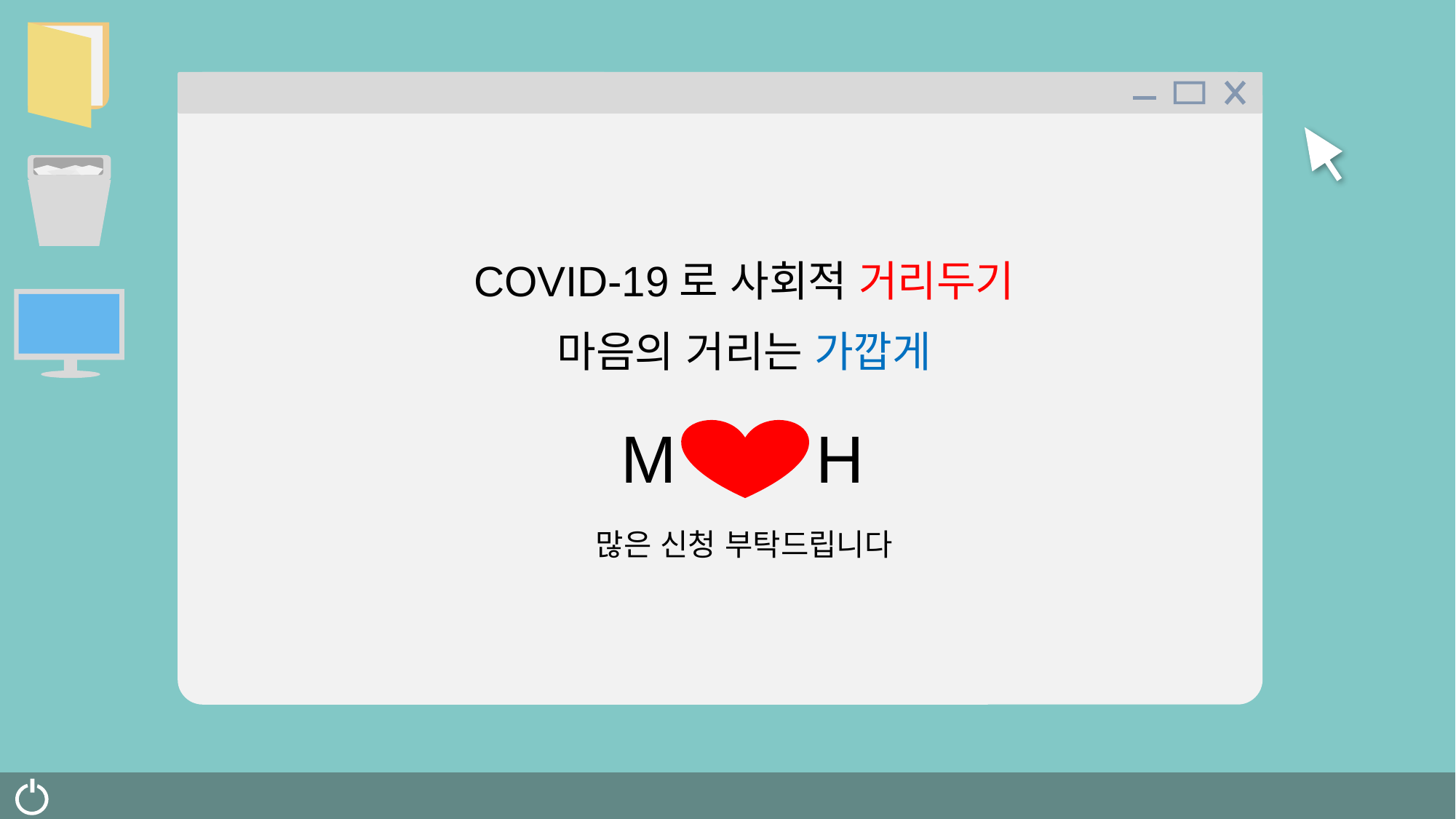

COVID-19로 사회적 거리두기
마음의 거리는 가깝게
M
H

많은 신청 부탁드립니다